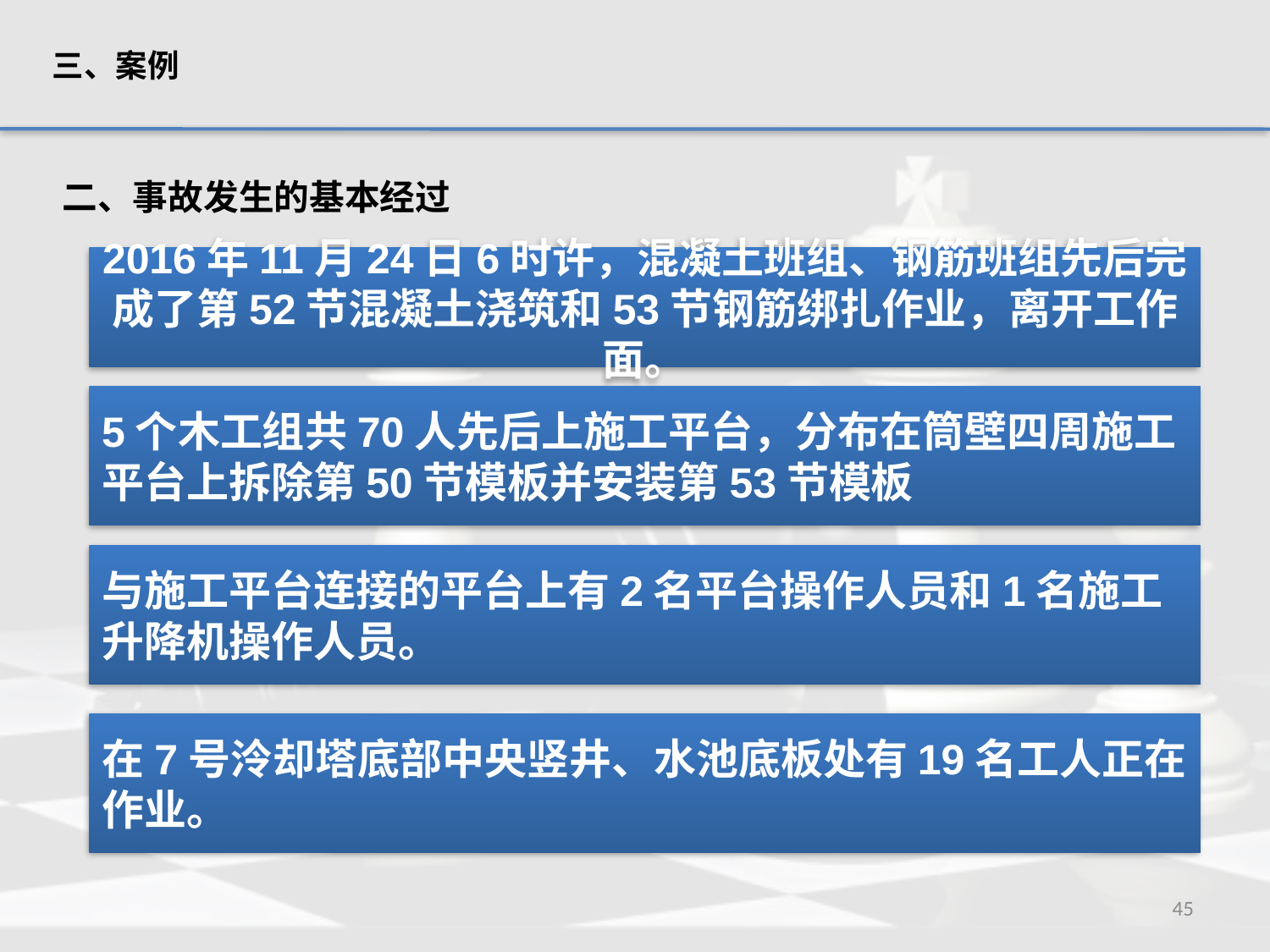

三、案例
二、事故发生的基本经过
2016年11月24日6时许，混凝土班组、钢筋班组先后完成了第52节混凝土浇筑和53节钢筋绑扎作业，离开工作面。
5个木工组共70人先后上施工平台，分布在筒壁四周施工平台上拆除第50节模板并安装第53节模板
与施工平台连接的平台上有2名平台操作人员和1名施工升降机操作人员。
在7号泠却塔底部中央竖井、水池底板处有19名工人正在作业。

45